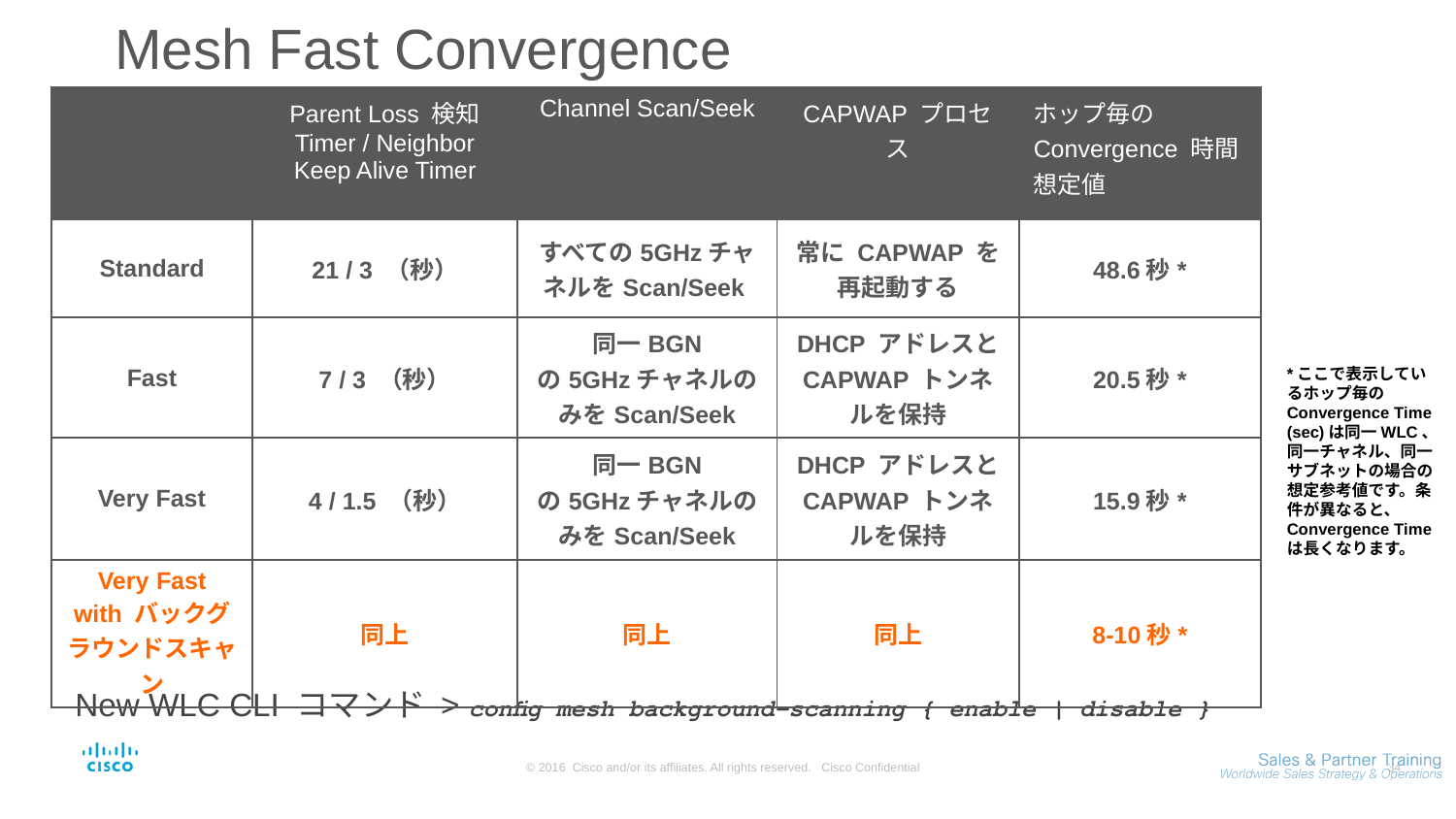

# Mesh Fast Convergence
|  | Parent Loss 検知 Timer / Neighbor Keep Alive Timer | Channel Scan/Seek | CAPWAP プロセス | ホップ毎のConvergence 時間想定値 |
| --- | --- | --- | --- | --- |
| Standard | 21 / 3 （秒） | すべての5GHzチャネルをScan/Seek | 常に CAPWAP を 再起動する | 48.6秒\* |
| Fast | 7 / 3 （秒） | 同一BGN の5GHzチャネルのみをScan/Seek | DHCP アドレスと CAPWAP トンネルを保持 | 20.5秒\* |
| Very Fast | 4 / 1.5 （秒） | 同一BGN の5GHzチャネルのみをScan/Seek | DHCP アドレスと CAPWAP トンネルを保持 | 15.9秒\* |
| Very Fast with バックグラウンドスキャン | 同上 | 同上 | 同上 | 8-10秒\* |

New WLC CLI コマンド > config mesh background-scanning { enable | disable }
*ここで表示しているホップ毎のConvergence Time (sec)は同一WLC、同一チャネル、同一サブネットの場合の想定参考値です。条件が異なると、 Convergence Time は長くなります。